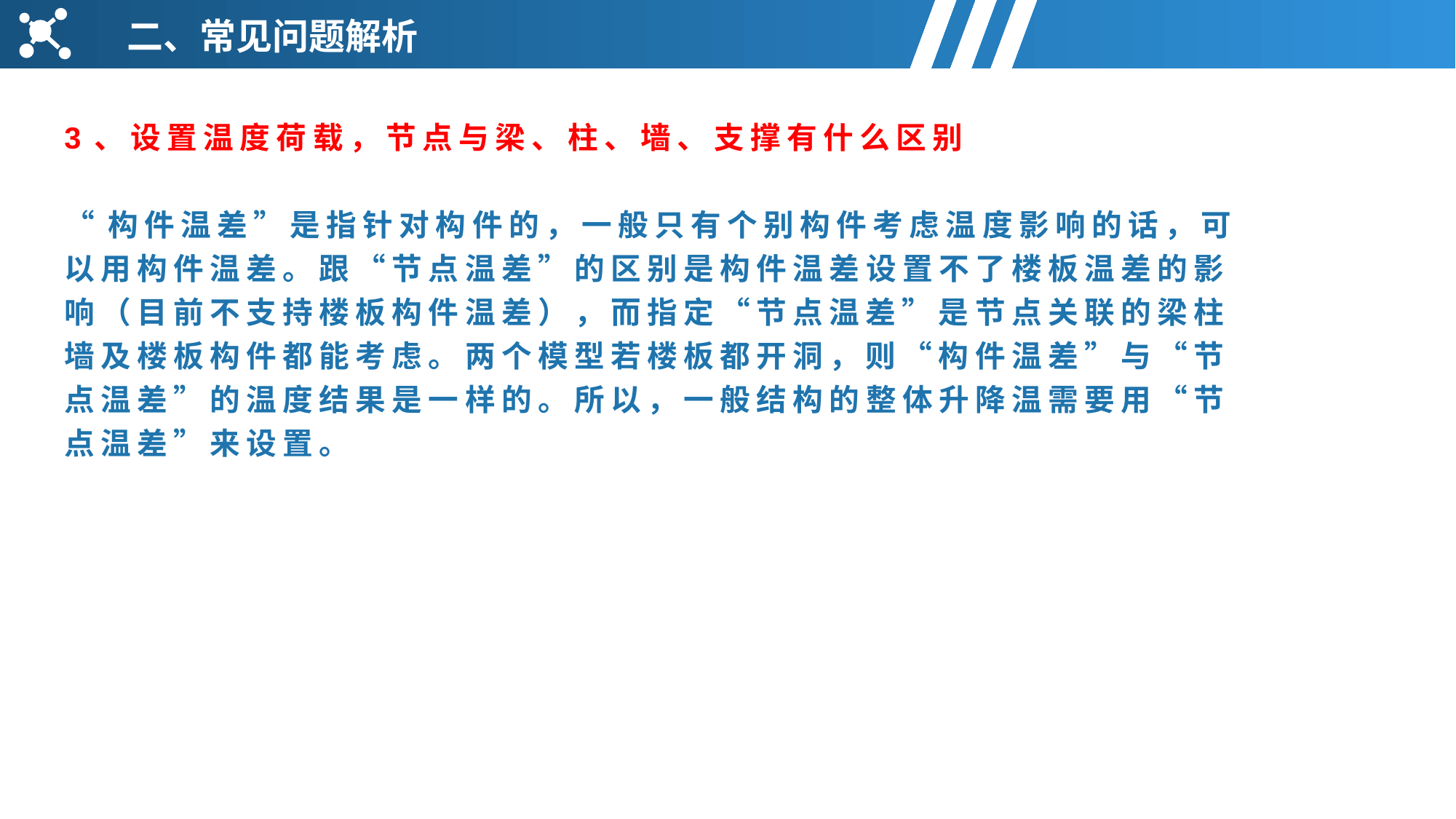

二、常见问题解析
3、设置温度荷载，节点与梁、柱、墙、支撑有什么区别

“构件温差”是指针对构件的，一般只有个别构件考虑温度影响的话，可以用构件温差。跟“节点温差”的区别是构件温差设置不了楼板温差的影响（目前不支持楼板构件温差），而指定“节点温差”是节点关联的梁柱墙及楼板构件都能考虑。两个模型若楼板都开洞，则“构件温差”与“节点温差”的温度结果是一样的。所以，一般结构的整体升降温需要用“节点温差”来设置。